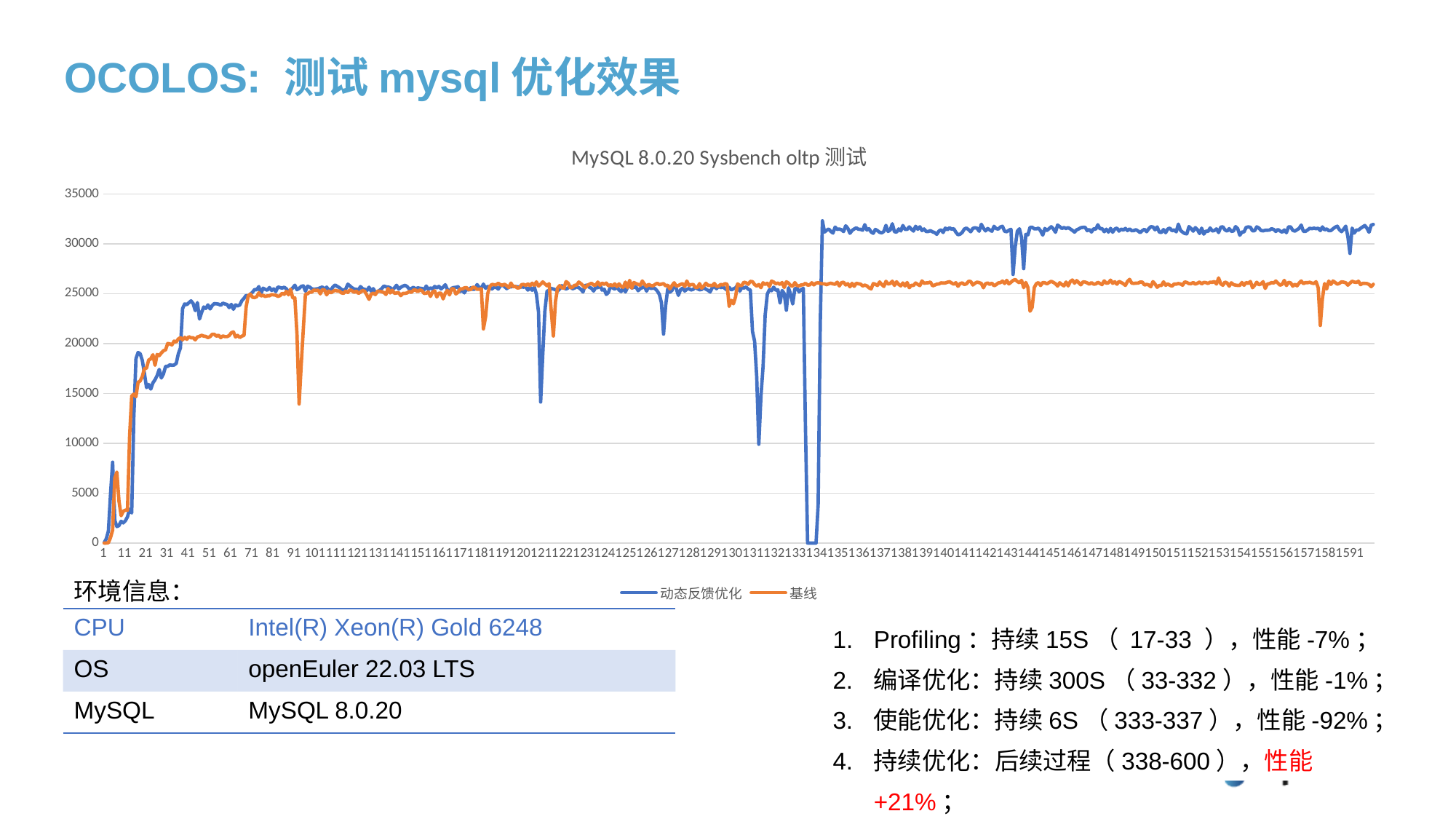

# OCOLOS: 测试mysql优化效果

### Chart: MySQL 8.0.20 Sysbench oltp测试

| Category | 动态反馈优化 | 基线 |
|---|---|---|
环境信息：

Profiling：持续15S（ 17-33 ），性能-7%；
编译优化：持续300S（33-332），性能-1%；
使能优化：持续6S（333-337），性能-92%；
持续优化：后续过程（338-600），性能+21%；

| CPU | Intel(R) Xeon(R) Gold 6248 |
| --- | --- |
| OS | openEuler 22.03 LTS |
| MySQL | MySQL 8.0.20 |